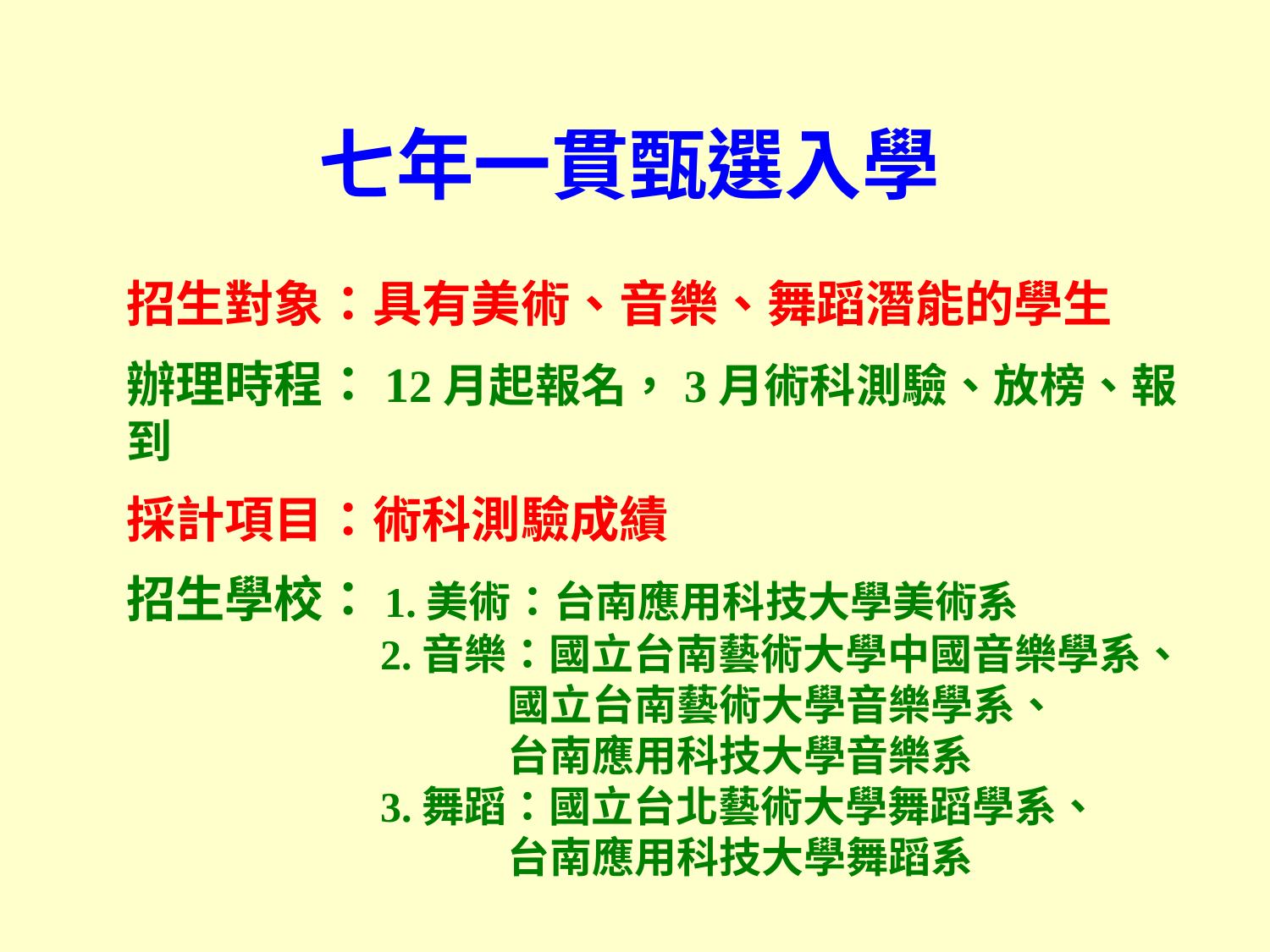

七年一貫甄選入學
招生對象：具有美術、音樂、舞蹈潛能的學生
辦理時程：12月起報名，3月術科測驗、放榜、報到
採計項目：術科測驗成績
招生學校：1.美術：台南應用科技大學美術系
                        2.音樂：國立台南藝術大學中國音樂學系、
                                       國立台南藝術大學音樂學系、
                                       台南應用科技大學音樂系
                        3.舞蹈：國立台北藝術大學舞蹈學系、
                                       台南應用科技大學舞蹈系